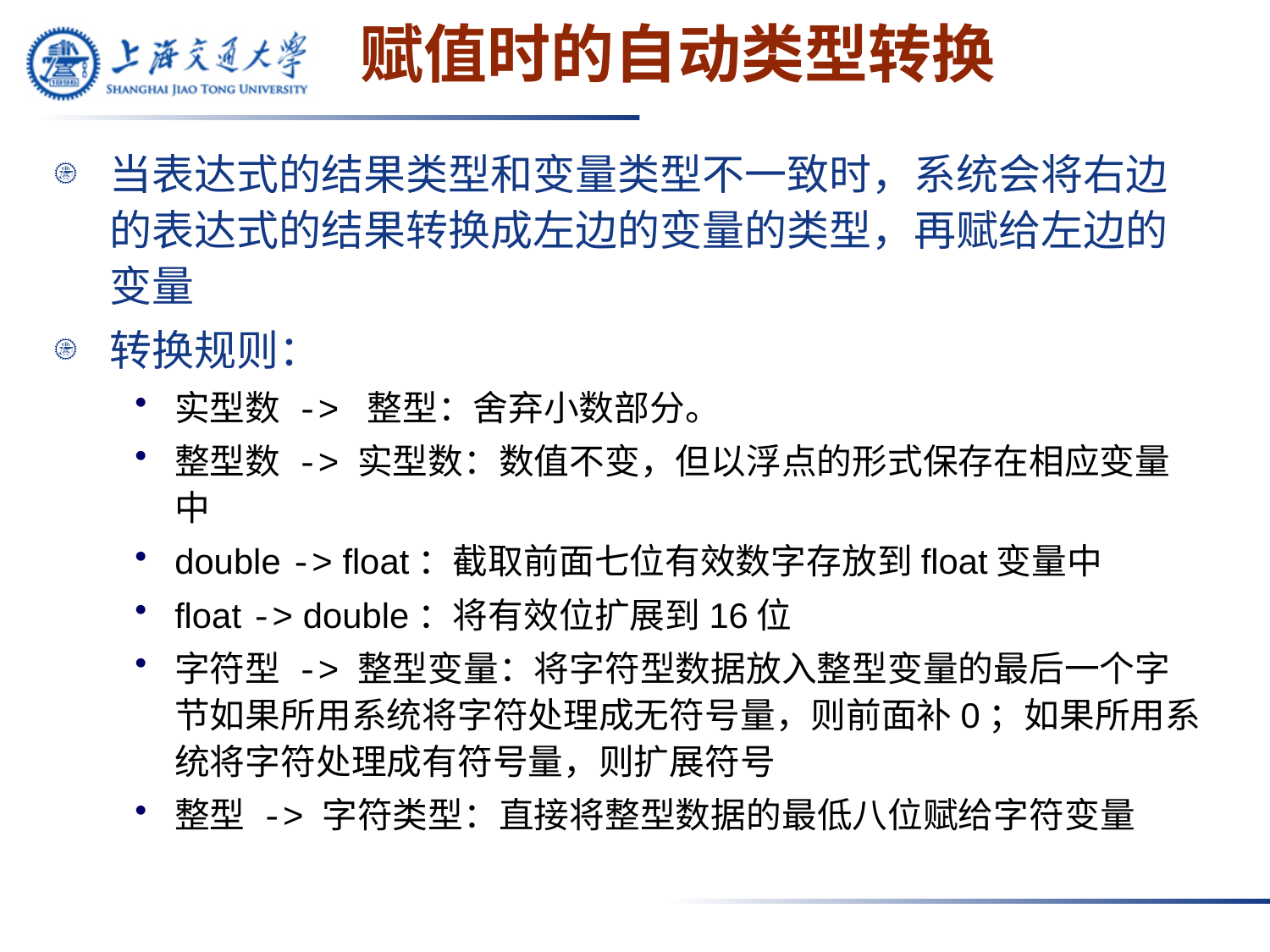

# 赋值时的自动类型转换
当表达式的结果类型和变量类型不一致时，系统会将右边的表达式的结果转换成左边的变量的类型，再赋给左边的变量
转换规则：
实型数 ->  整型：舍弃小数部分。
整型数 -> 实型数：数值不变，但以浮点的形式保存在相应变量中
double -> float：截取前面七位有效数字存放到float变量中
float -> double：将有效位扩展到16位
字符型 -> 整型变量：将字符型数据放入整型变量的最后一个字节如果所用系统将字符处理成无符号量，则前面补0；如果所用系统将字符处理成有符号量，则扩展符号
整型 -> 字符类型：直接将整型数据的最低八位赋给字符变量